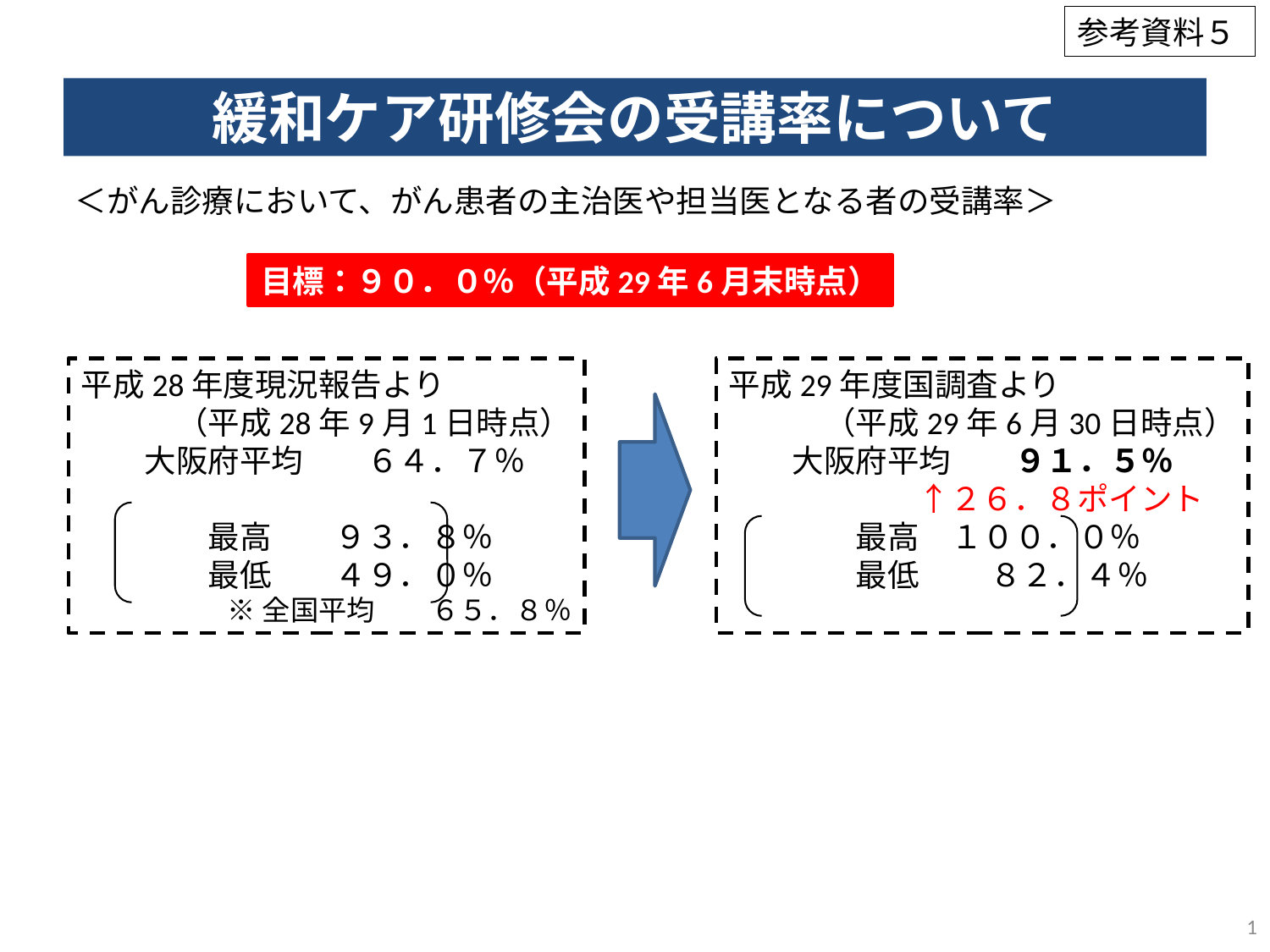

参考資料５
# 緩和ケア研修会の受講率について
＜がん診療において、がん患者の主治医や担当医となる者の受講率＞
目標：９０．０％（平成29年6月末時点）
平成28年度現況報告より
　　　（平成28年9月1日時点）
　　大阪府平均　　６４．７％

　　　　最高　　９３．８％
　　　　最低　　４９．０％
※全国平均　　６５．８％
平成29年度国調査より
　　　（平成29年6月30日時点）
　　大阪府平均　　９１．５％
　　　　　↑２６．８ポイント
　　　　最高　１００．０％
　　　　最低　 　８２．４％

1